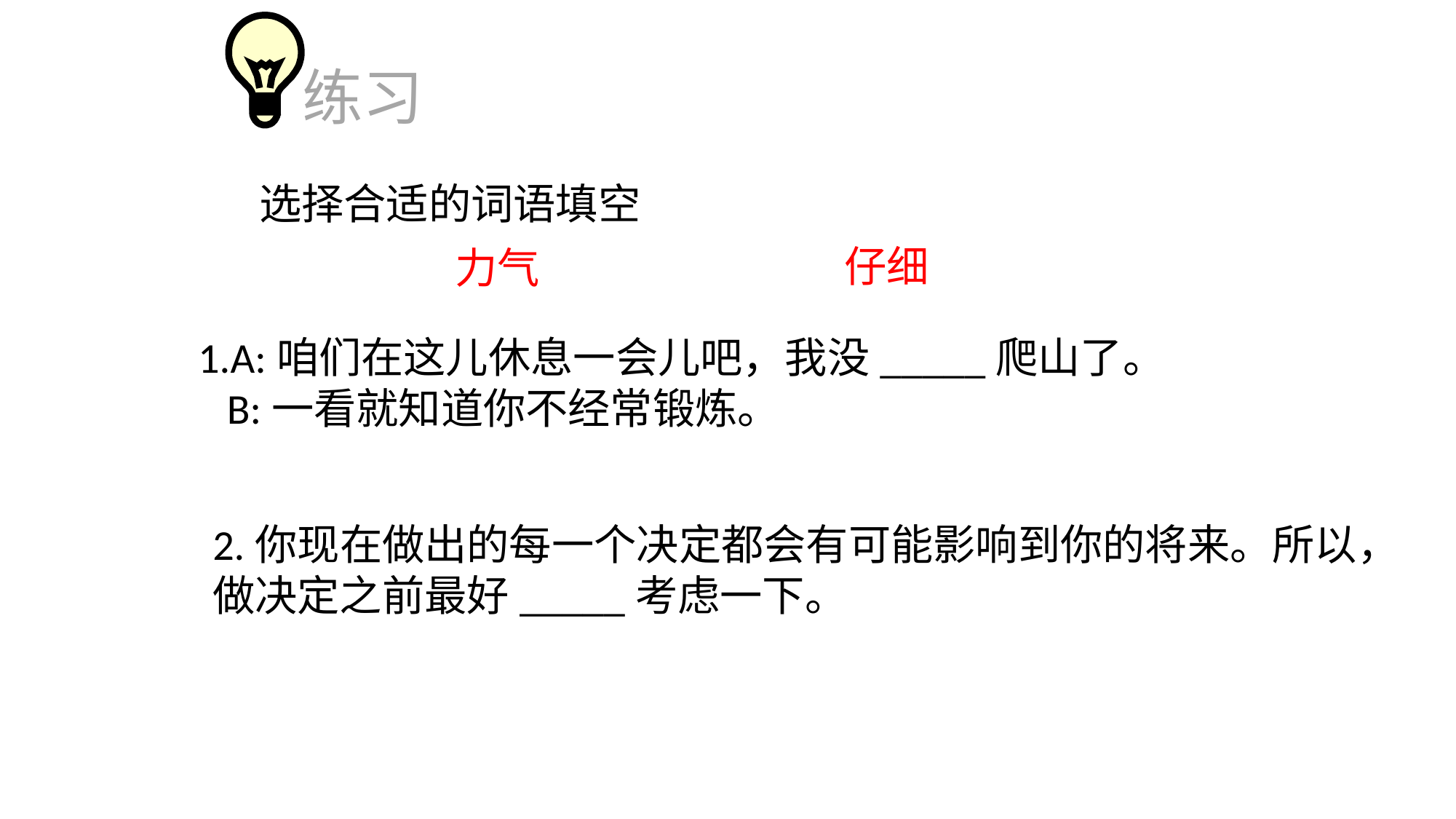

练习
选择合适的词语填空
仔细
力气
1.A:咱们在这儿休息一会儿吧，我没_____爬山了。
   B:一看就知道你不经常锻炼。
2.你现在做出的每一个决定都会有可能影响到你的将来。所以，
做决定之前最好_____考虑一下。